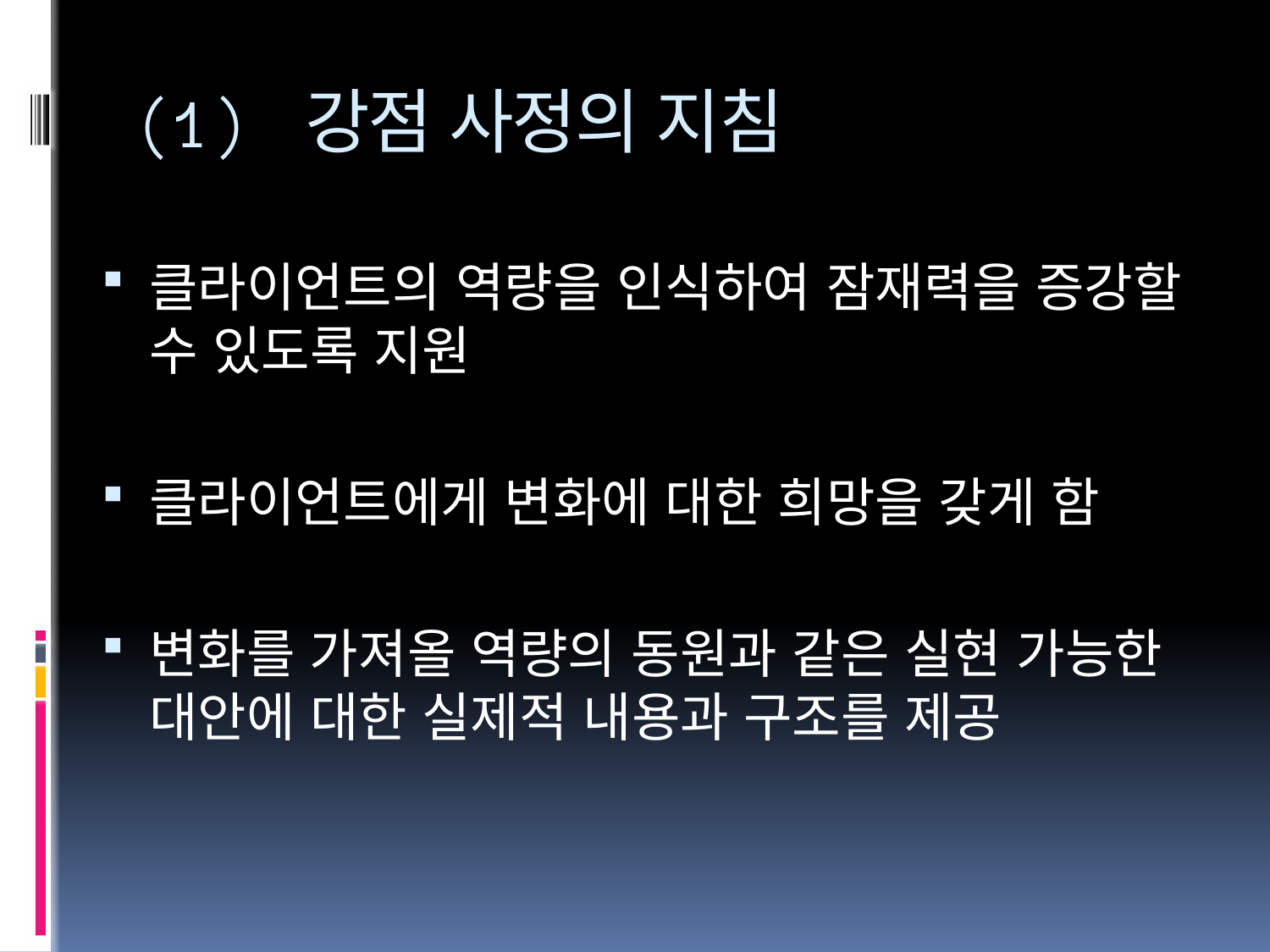

# (1) 강점 사정의 지침
클라이언트의 역량을 인식하여 잠재력을 증강할 수 있도록 지원

클라이언트에게 변화에 대한 희망을 갖게 함

변화를 가져올 역량의 동원과 같은 실현 가능한 대안에 대한 실제적 내용과 구조를 제공